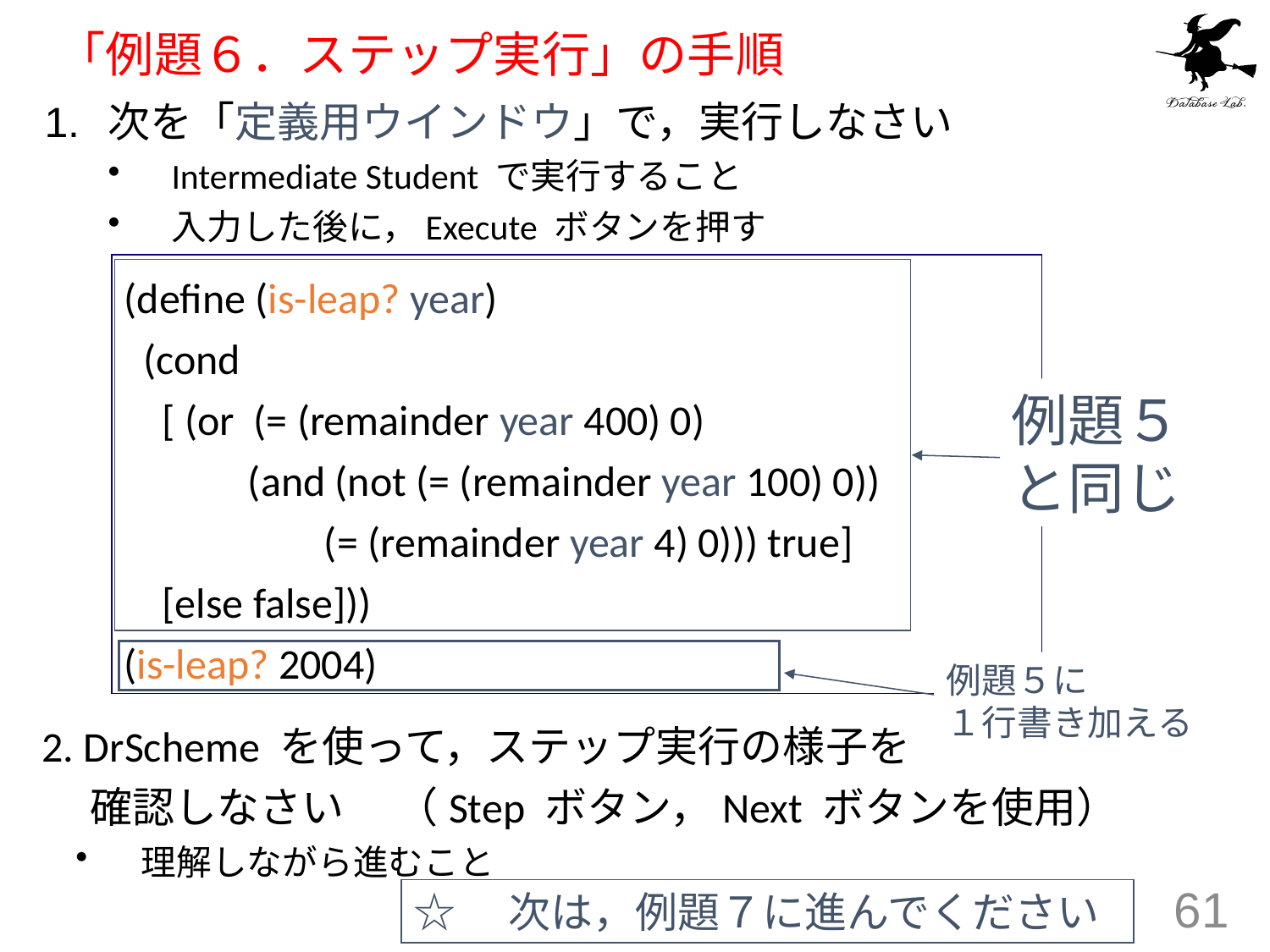

# 「例題６．ステップ実行」の手順
次を「定義用ウインドウ」で，実行しなさい
Intermediate Student で実行すること
入力した後に，Execute ボタンを押す
(define (is-leap? year)
  (cond
    [ (or  (= (remainder year 400) 0)
             (and (not (= (remainder year 100) 0))
                     (= (remainder year 4) 0))) true]
    [else false]))
(is-leap? 2004)

例題５
と同じ

例題５に
１行書き加える

2. DrScheme を使って，ステップ実行の様子を
    確認しなさい　 （Step ボタン，Next ボタンを使用）
　理解しながら進むこと
☆　次は，例題７に進んでください
61